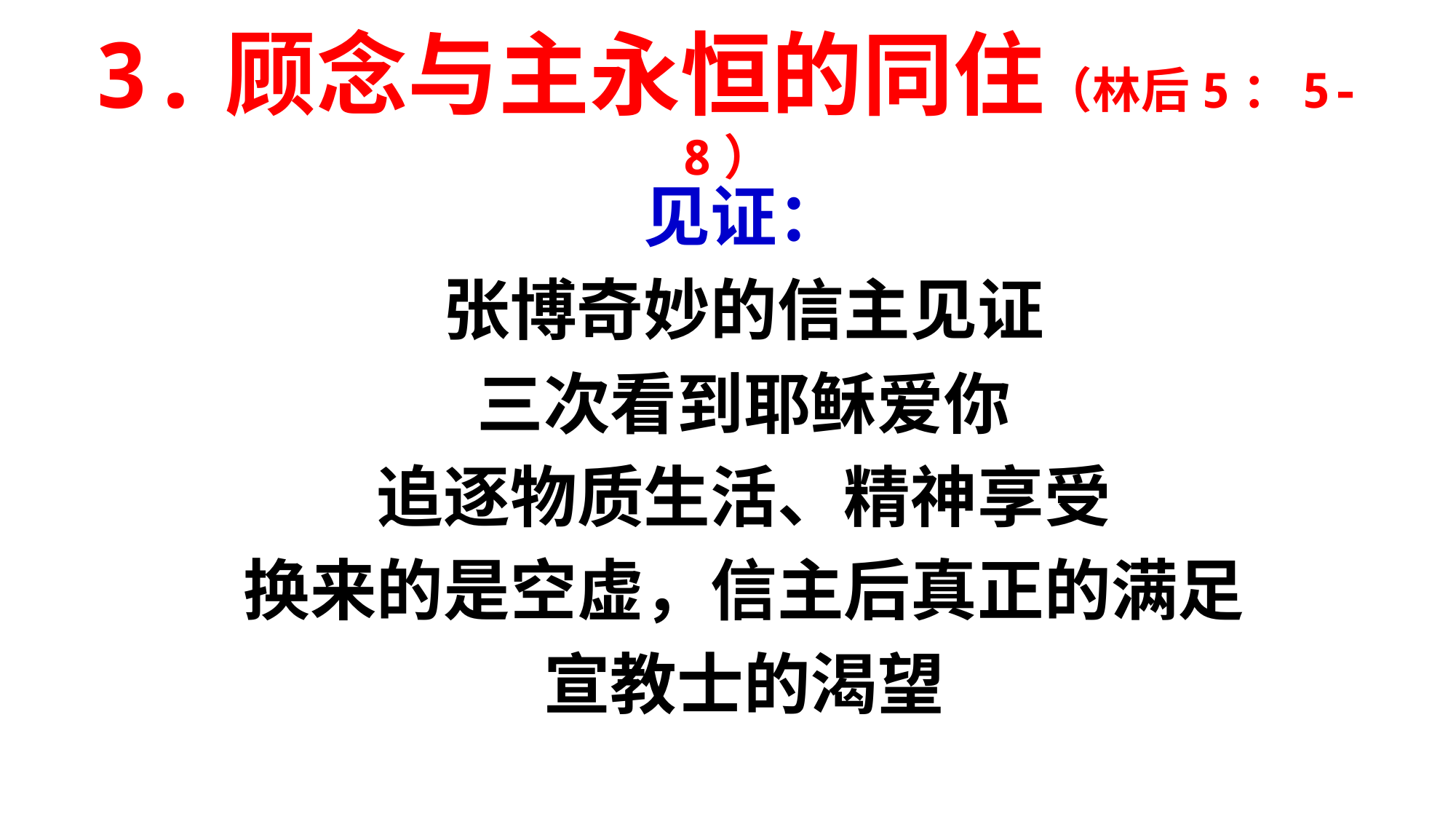

# 3.顾念与主永恒的同住（林后5：5-8）
见证：
张博奇妙的信主见证
三次看到耶稣爱你
追逐物质生活、精神享受
换来的是空虚，信主后真正的满足
宣教士的渴望